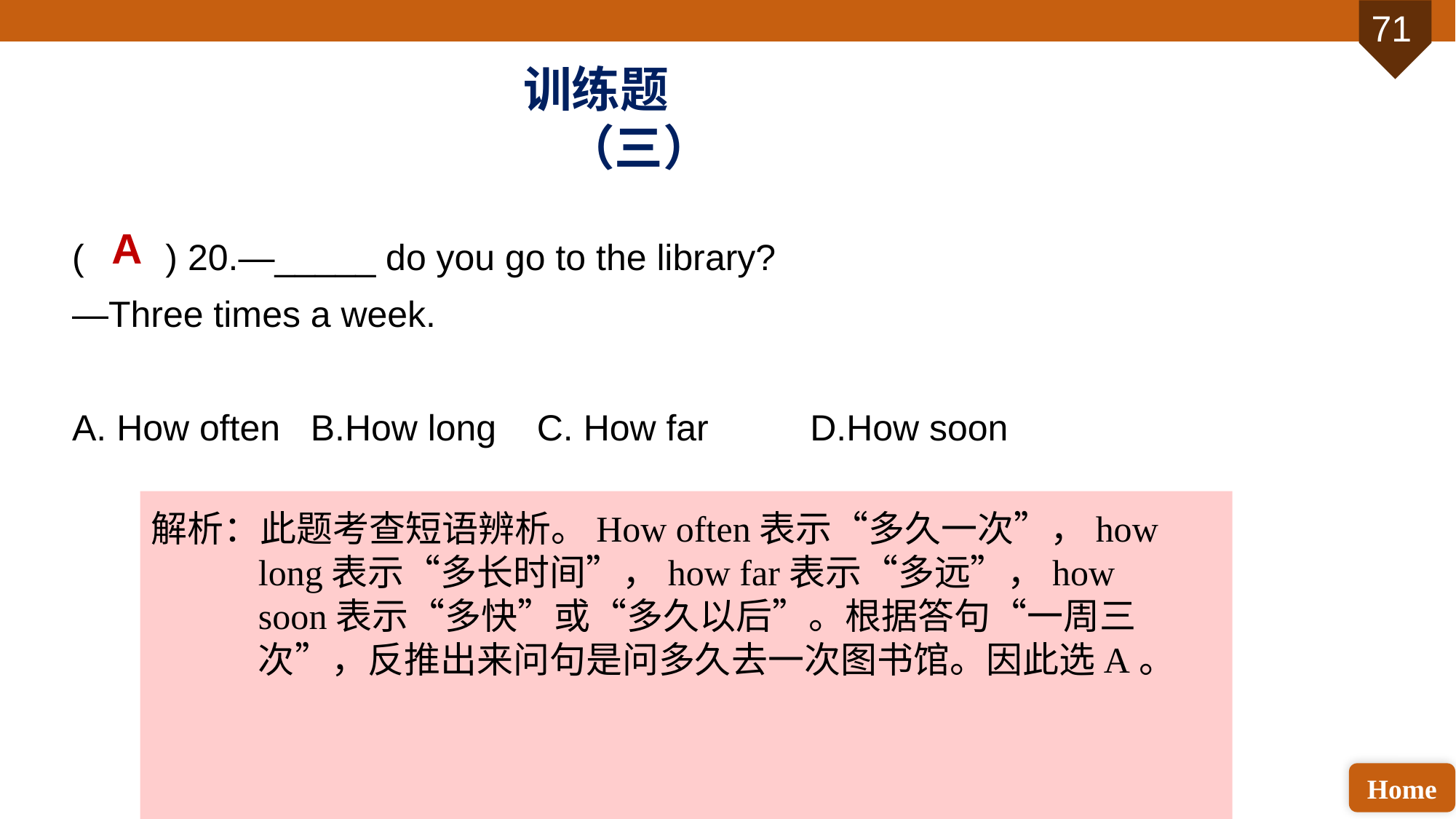

训练题（三）
A
(        ) 20.—_____ do you go to the library?
—Three times a week.

A. How often   B.How long    C. How far          D.How soon

解析：此题考查短语辨析。How often表示“多久一次”，how long表示“多长时间”，how far表示“多远”，how soon表示“多快”或“多久以后”。根据答句“一周三次”，反推出来问句是问多久去一次图书馆。因此选A。